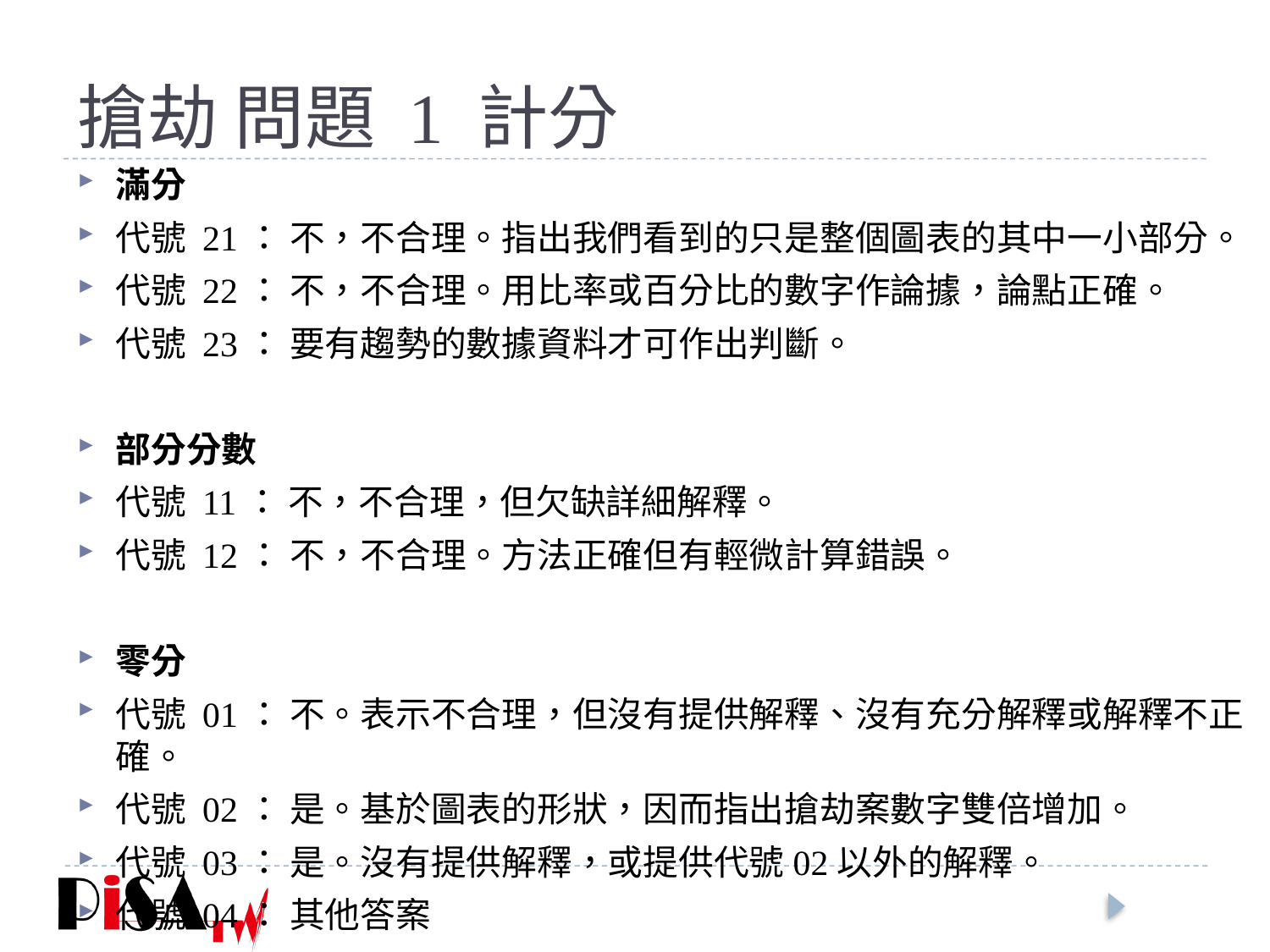

# 搶劫 問題 1 計分
滿分
代號 21： 不，不合理。指出我們看到的只是整個圖表的其中一小部分。
代號 22： 不，不合理。用比率或百分比的數字作論據，論點正確。
代號 23： 要有趨勢的數據資料才可作出判斷。

部分分數
代號 11： 不，不合理，但欠缺詳細解釋。
代號 12： 不，不合理。方法正確但有輕微計算錯誤。

零分
代號 01： 不。表示不合理，但沒有提供解釋、沒有充分解釋或解釋不正確。
代號 02： 是。基於圖表的形狀，因而指出搶劫案數字雙倍增加。
代號 03： 是。沒有提供解釋，或提供代號02以外的解釋。
代號 04： 其他答案